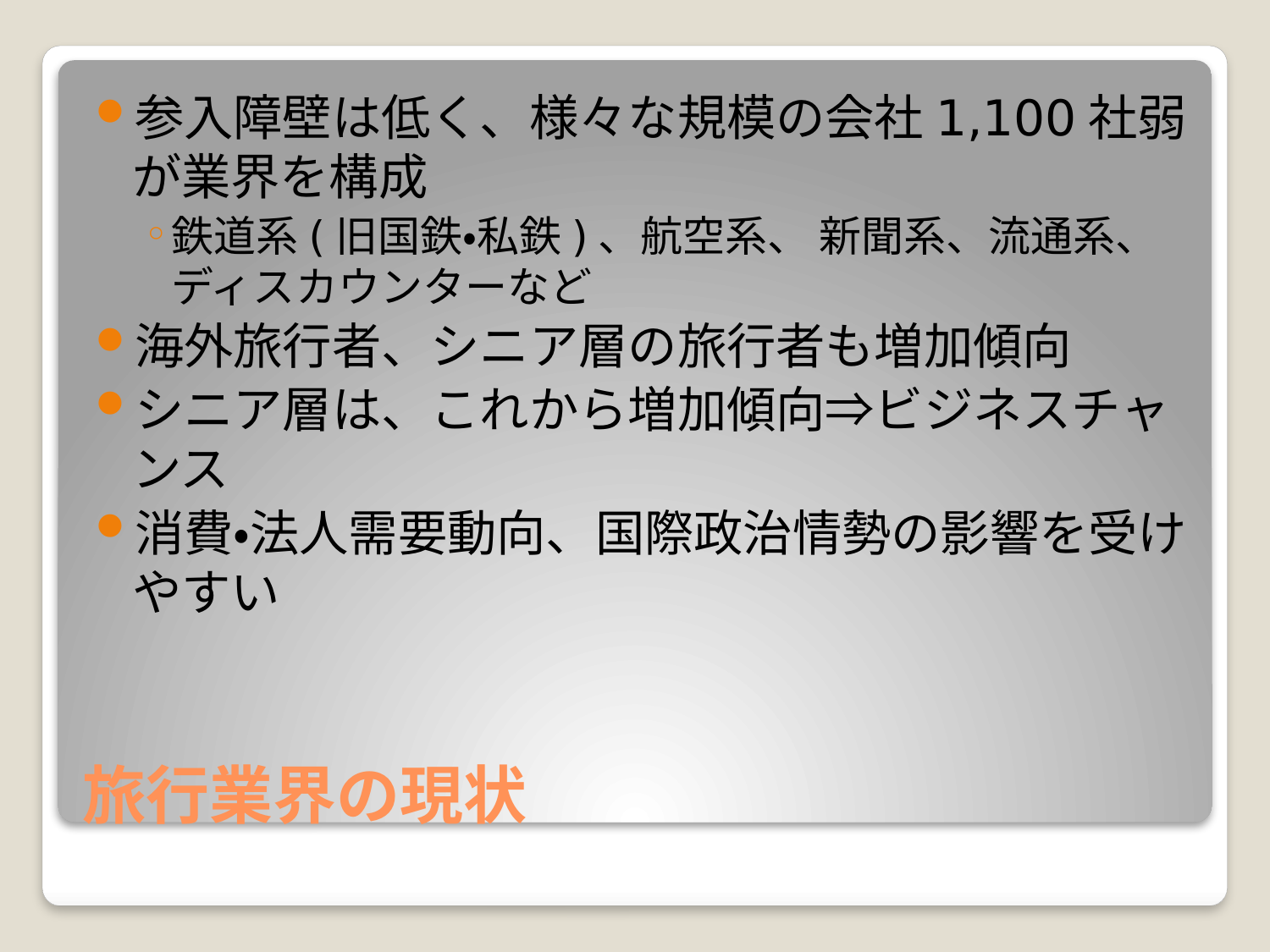

参入障壁は低く、様々な規模の会社1,100社弱が業界を構成
鉄道系(旧国鉄・私鉄)、航空系、 新聞系、流通系、ディスカウンターなど
海外旅行者、シニア層の旅行者も増加傾向
シニア層は、これから増加傾向⇒ビジネスチャンス
消費・法人需要動向、国際政治情勢の影響を受けやすい

# 旅行業界の現状